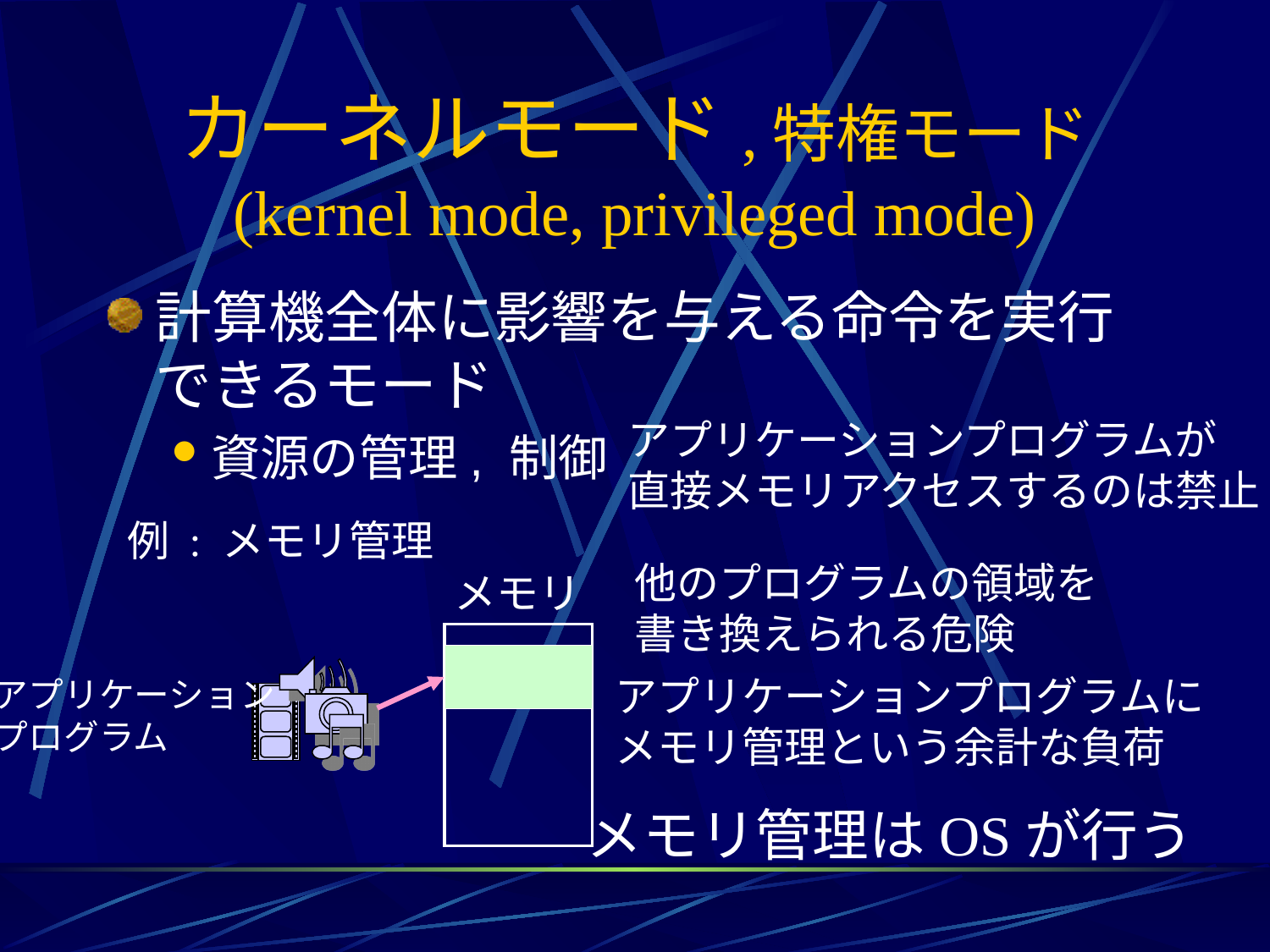

# カーネルモード,特権モード (kernel mode, privileged mode)
計算機全体に影響を与える命令を実行できるモード
資源の管理, 制御
アプリケーションプログラムが
直接メモリアクセスするのは禁止
例 : メモリ管理
他のプログラムの領域を
書き換えられる危険
メモリ

アプリケーションプログラムに
メモリ管理という余計な負荷
アプリケーション
プログラム
メモリ管理はOSが行う